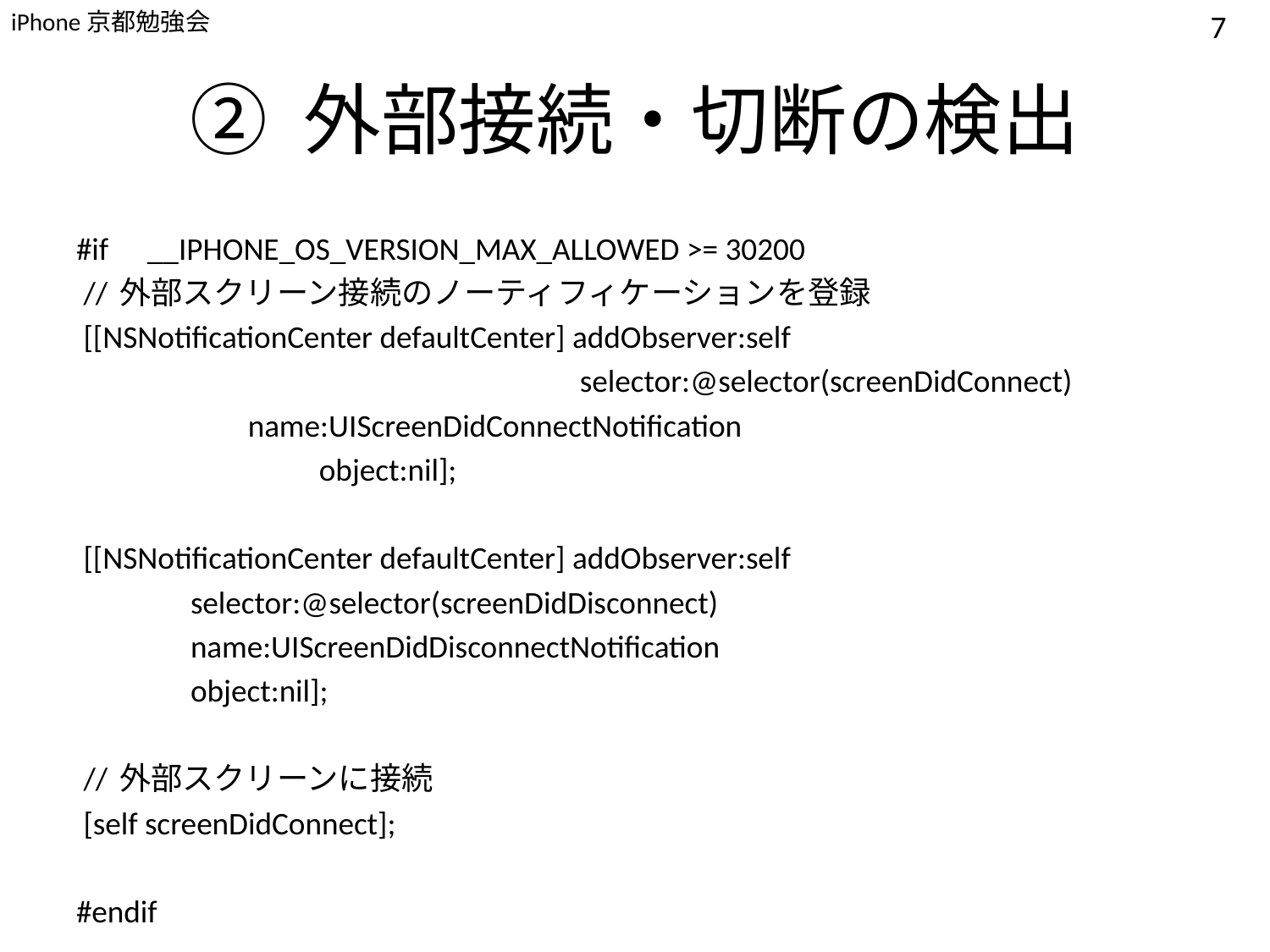

7
# ② 外部接続・切断の検出
#if	__IPHONE_OS_VERSION_MAX_ALLOWED >= 30200
 // 外部スクリーン接続のノーティフィケーションを登録
 [[NSNotificationCenter defaultCenter] addObserver:self
                                                                      selector:@selector(screenDidConnect)
							              name:UIScreenDidConnectNotification
						 	              object:nil];

 [[NSNotificationCenter defaultCenter] addObserver:self
 								      selector:@selector(screenDidDisconnect)
								      name:UIScreenDidDisconnectNotification
								      object:nil];

 // 外部スクリーンに接続
 [self screenDidConnect];

#endif